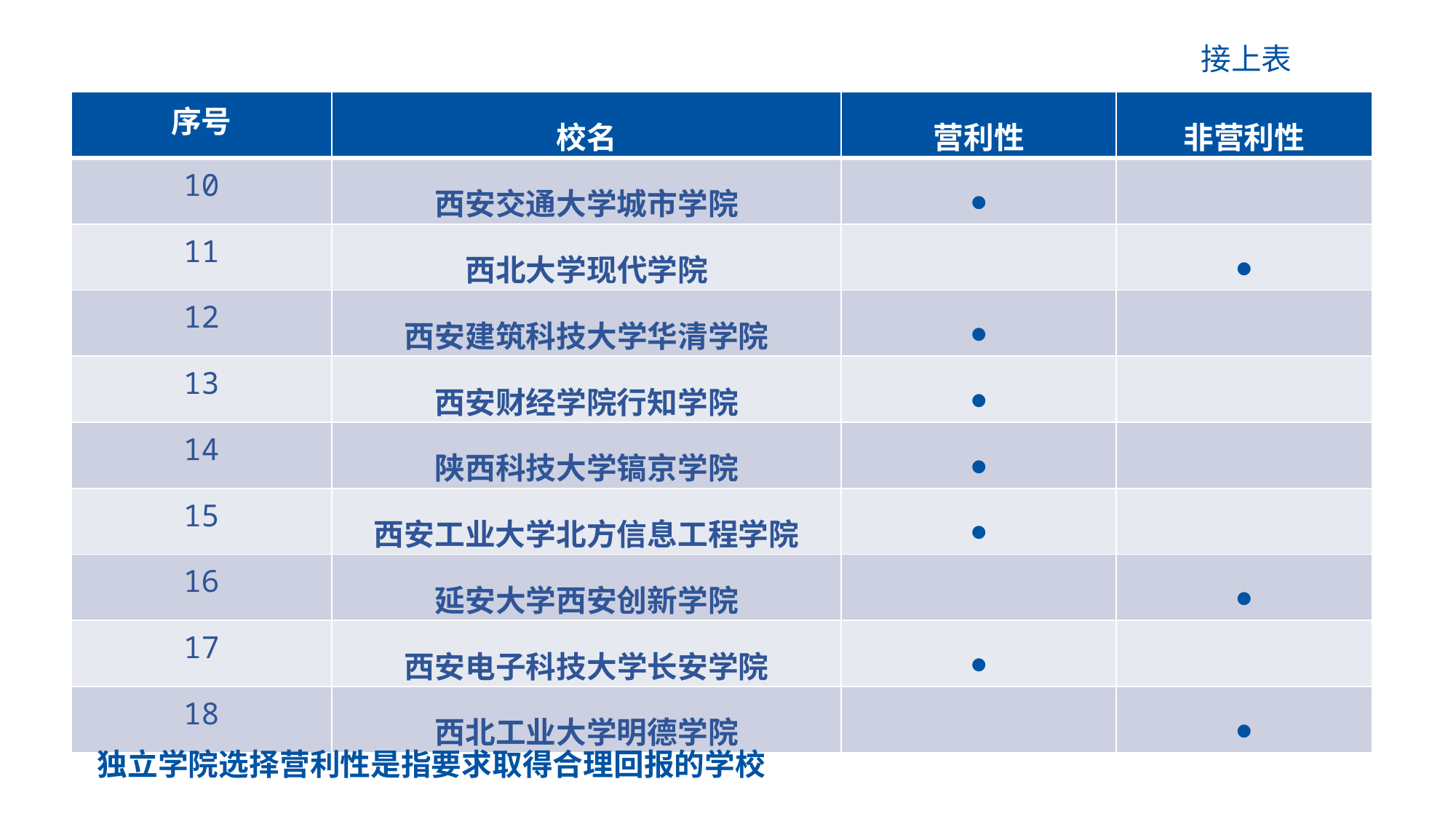

接上表
| 序号 | 校名 | 营利性 | 非营利性 |
| --- | --- | --- | --- |
| 10 | 西安交通大学城市学院 | ● |  |
| 11 | 西北大学现代学院 |  | ● |
| 12 | 西安建筑科技大学华清学院 | ● |  |
| 13 | 西安财经学院行知学院 | ● |  |
| 14 | 陕西科技大学镐京学院 | ● |  |
| 15 | 西安工业大学北方信息工程学院 | ● |  |
| 16 | 延安大学西安创新学院 |  | ● |
| 17 | 西安电子科技大学长安学院 | ● |  |
| 18 | 西北工业大学明德学院 |  | ● |
独立学院选择营利性是指要求取得合理回报的学校